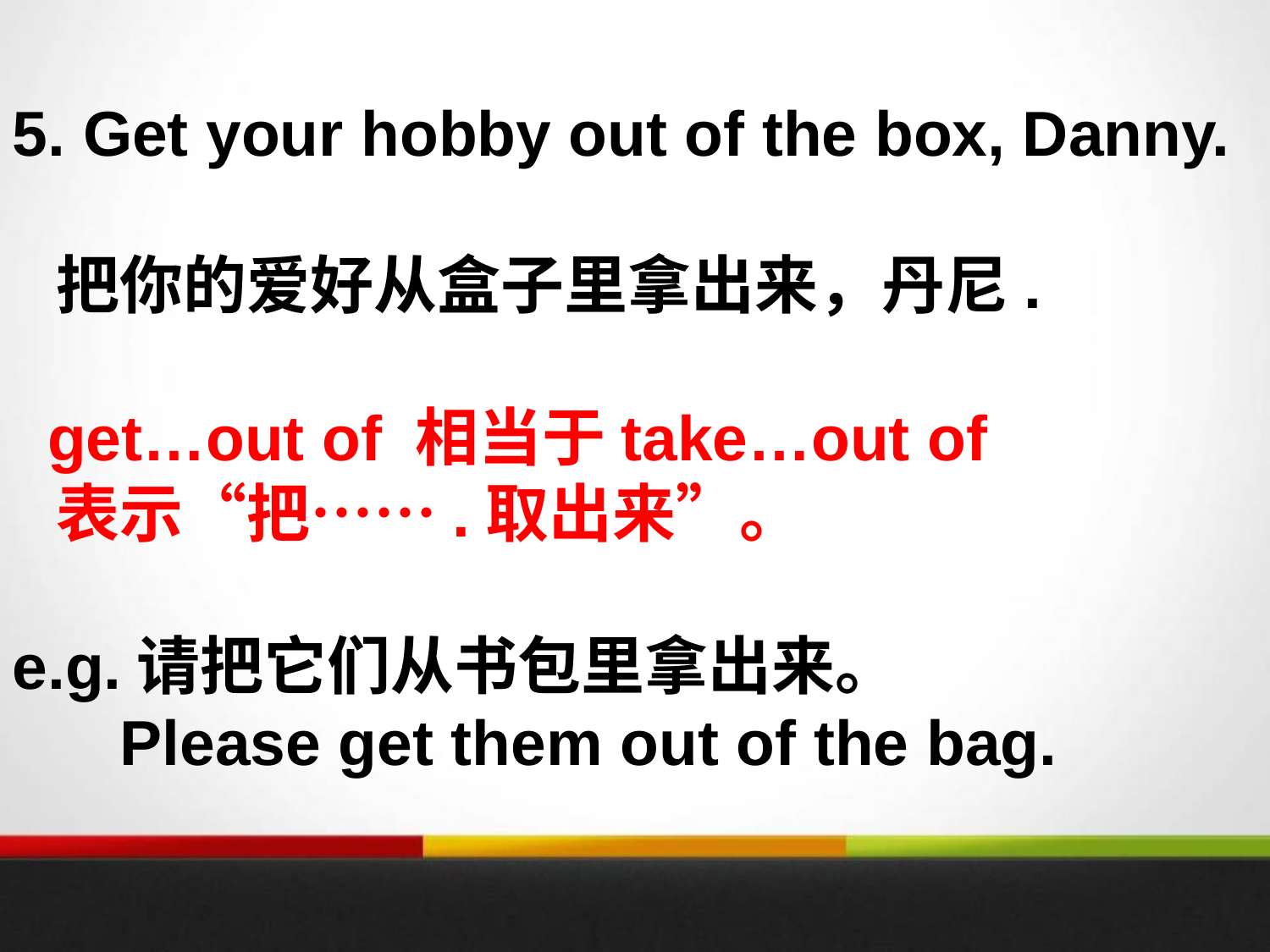

5. Get your hobby out of the box, Danny.
  把你的爱好从盒子里拿出来，丹尼.

  get…out of 相当于take…out of
  表示“把…….取出来”。

e.g.请把它们从书包里拿出来。
　  Please get them out of the bag.